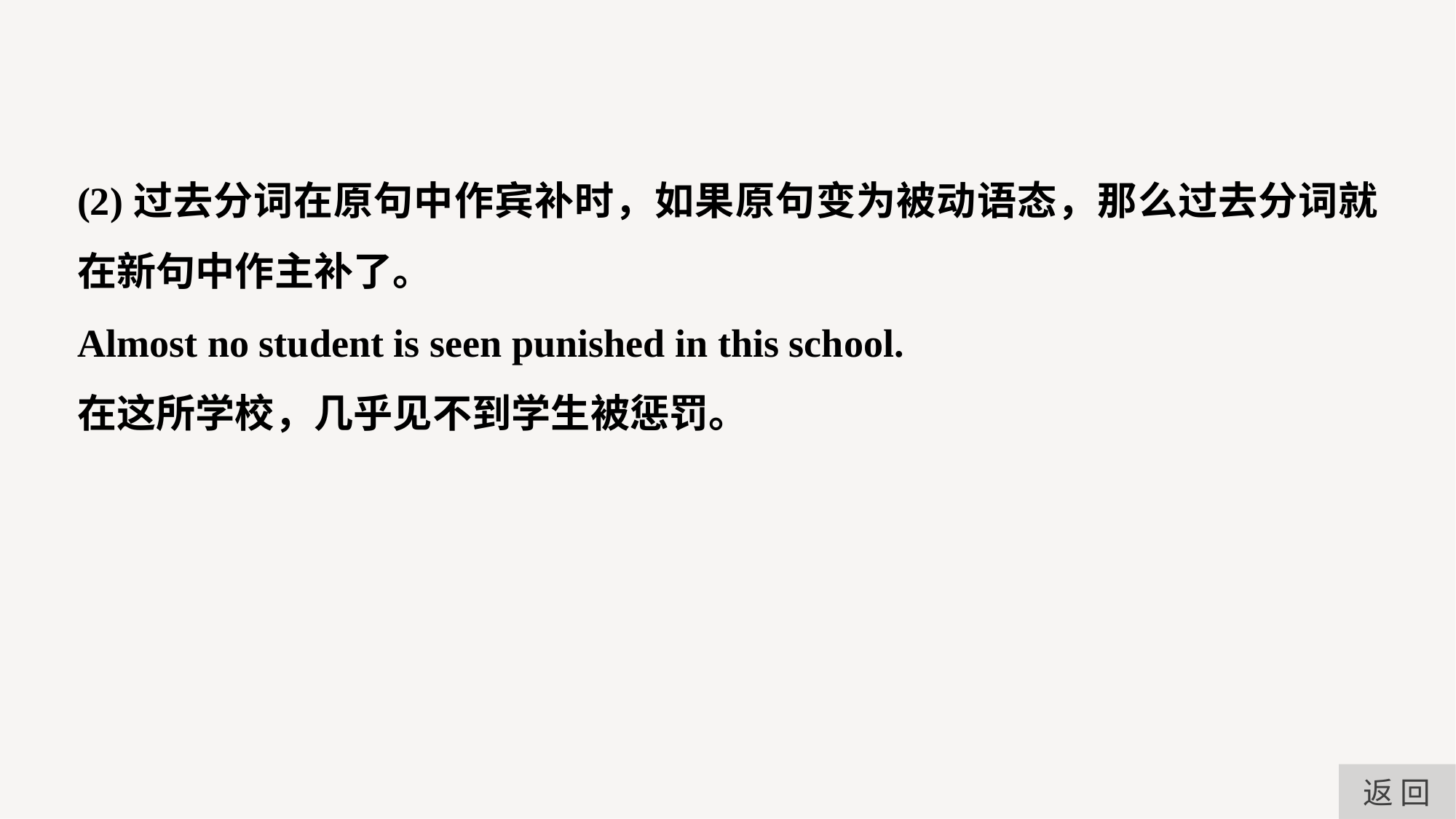

(2)过去分词在原句中作宾补时，如果原句变为被动语态，那么过去分词就在新句中作主补了。
Almost no student is seen punished in this school.
在这所学校，几乎见不到学生被惩罚。
返 回